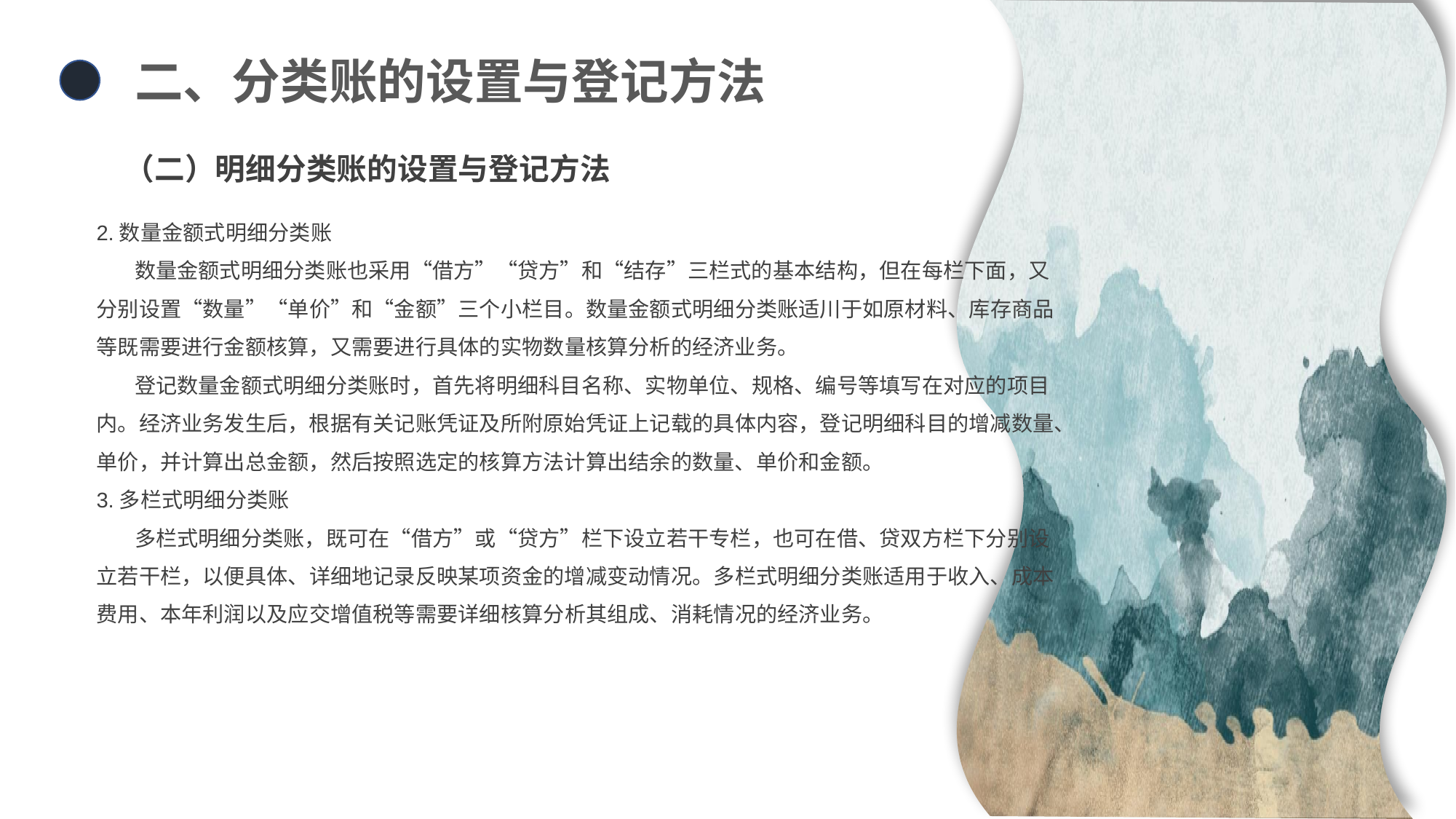

二、分类账的设置与登记方法

（二）明细分类账的设置与登记方法

2.数量金额式明细分类账
       数量金额式明细分类账也采用“借方”“贷方”和“结存”三栏式的基本结构，但在每栏下面，又分别设置“数量”“单价”和“金额”三个小栏目。数量金额式明细分类账适川于如原材料、库存商品等既需要进行金额核算，又需要进行具体的实物数量核算分析的经济业务。
       登记数量金额式明细分类账时，首先将明细科目名称、实物单位、规格、编号等填写在对应的项目内。经济业务发生后，根据有关记账凭证及所附原始凭证上记载的具体内容，登记明细科目的增减数量、单价，并计算出总金额，然后按照选定的核算方法计算出结余的数量、单价和金额。
3.多栏式明细分类账
       多栏式明细分类账，既可在“借方”或“贷方”栏下设立若干专栏，也可在借、贷双方栏下分别设立若干栏，以便具体、详细地记录反映某项资金的增减变动情况。多栏式明细分类账适用于收入、成本费用、本年利润以及应交增值税等需要详细核算分析其组成、消耗情况的经济业务。